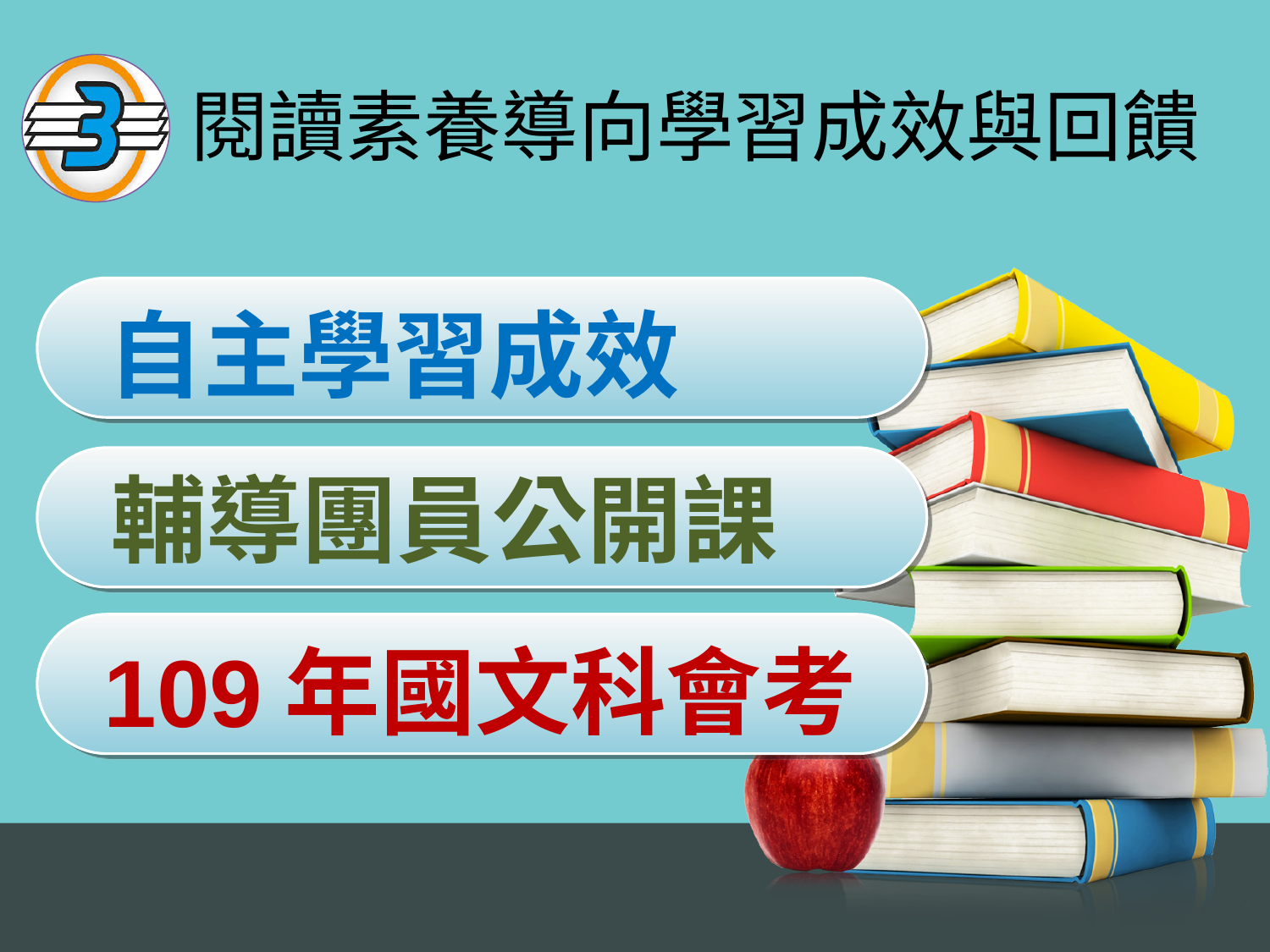

閱讀素養導向學習成效與回饋

自主學習成效

輔導團員公開課

109年國文科會考